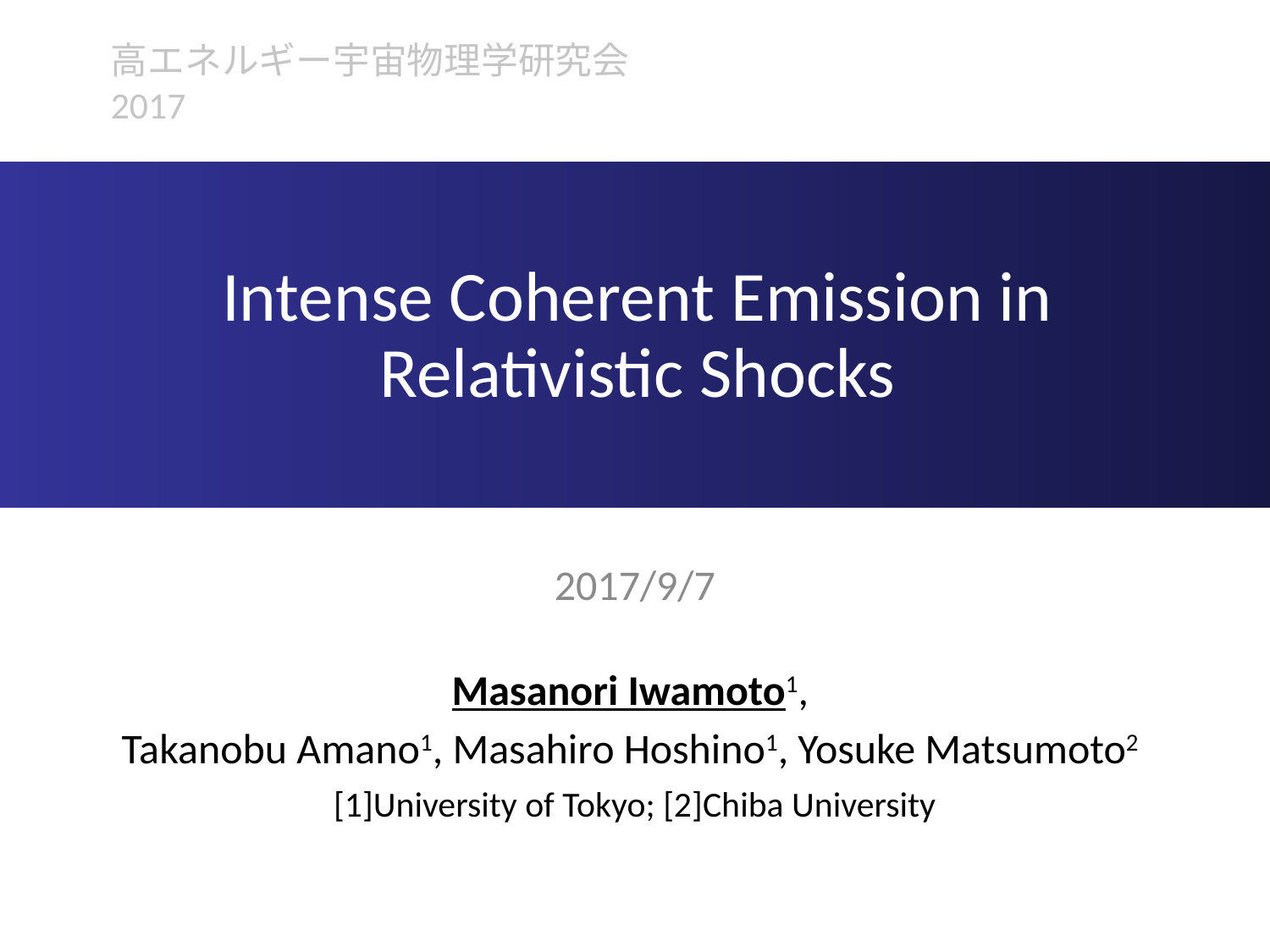

高エネルギー宇宙物理学研究会2017
# Intense Coherent Emission in Relativistic Shocks
2017/9/7
Masanori Iwamoto1,
Takanobu Amano1, Masahiro Hoshino1, Yosuke Matsumoto2
[1]University of Tokyo; [2]Chiba University